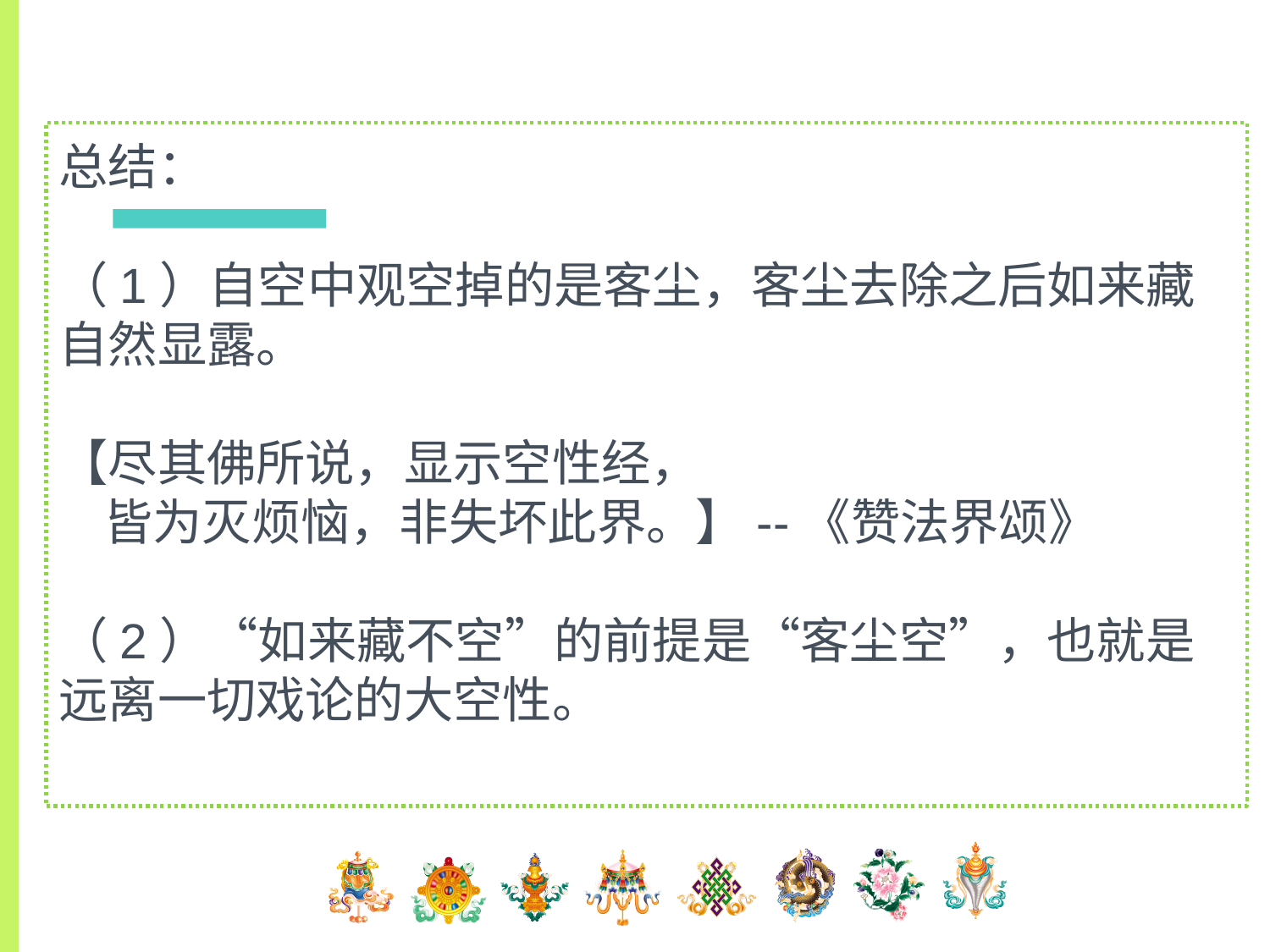

总结：

（1）自空中观空掉的是客尘，客尘去除之后如来藏自然显露。

【尽其佛所说，显示空性经，
   皆为灭烦恼，非失坏此界。】--《赞法界颂》

（2）“如来藏不空”的前提是“客尘空”，也就是远离一切戏论的大空性。